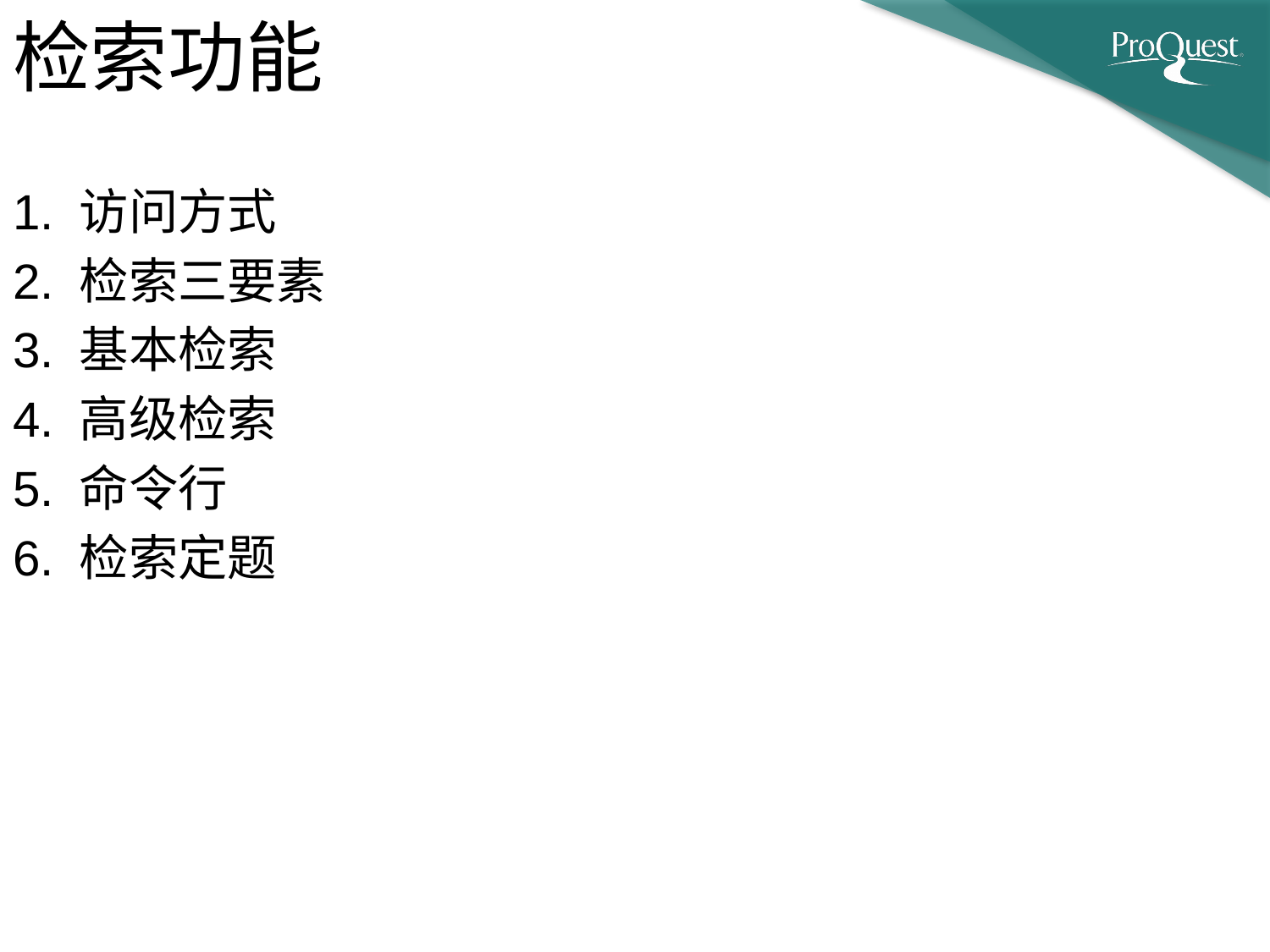

检索功能

1. 访问方式
2. 检索三要素
3. 基本检索
4. 高级检索
5. 命令行
6. 检索定题